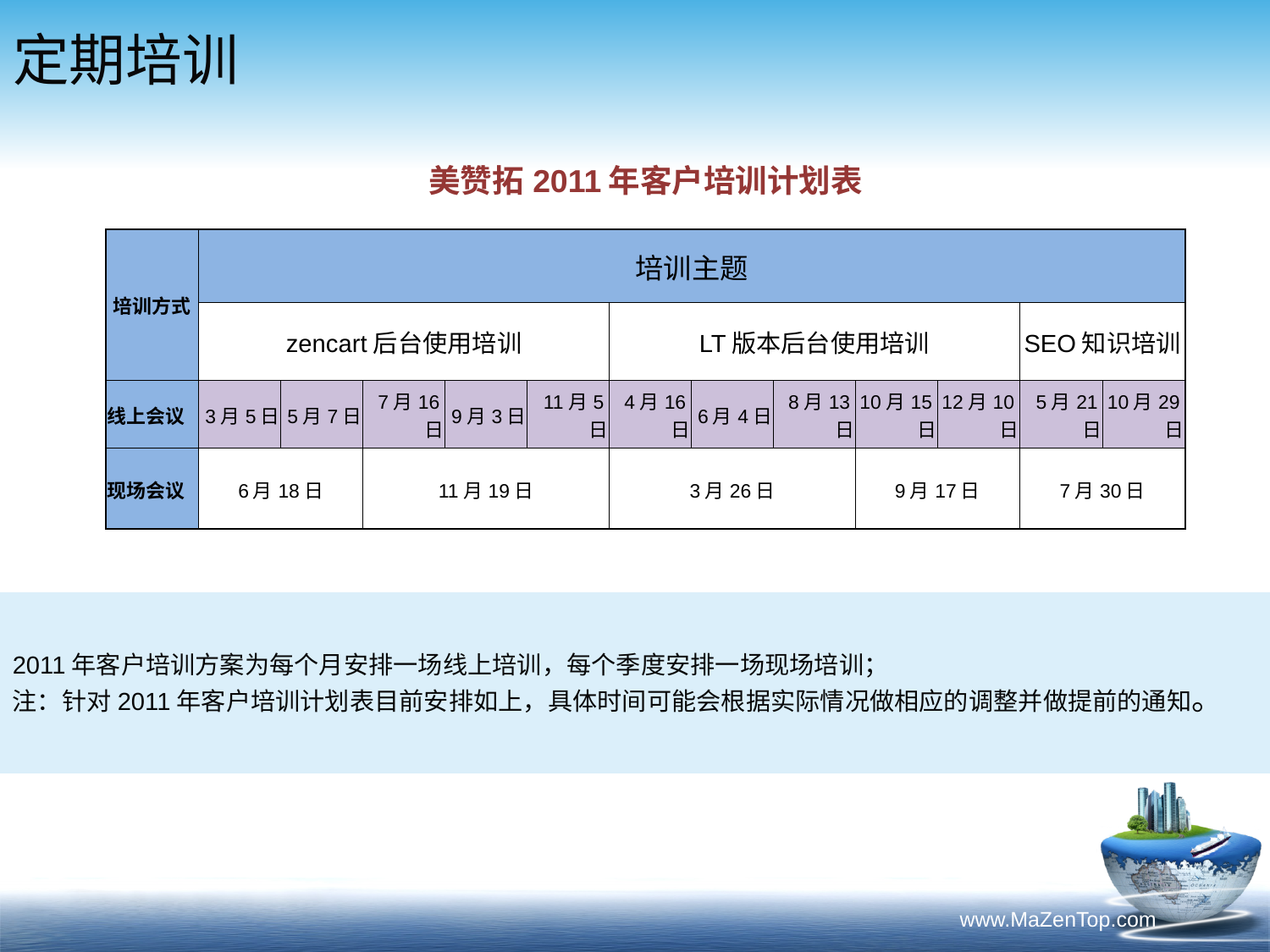

# 定期培训
| 美赞拓2011年客户培训计划表 |  |  |  |  |  |  |  |  |  |  |  |  |
| --- | --- | --- | --- | --- | --- | --- | --- | --- | --- | --- | --- | --- |
| 培训方式 | 培训主题 |  |  |  |  |  |  |  |  |  |  |  |
|  | zencart后台使用培训 |  |  |  |  | LT版本后台使用培训 |  |  |  |  | SEO知识培训 |  |
| 线上会议 | 3月5日 | 5月7日 | 7月16日 | 9月3日 | 11月5日 | 4月16日 | 6月4日 | 8月13日 | 10月15日 | 12月10日 | 5月21日 | 10月29日 |
| 现场会议 | 6月18日 |  | 11月19日 |  |  | 3月26日 |  |  | 9月17日 |  | 7月30日 |  |
2011年客户培训方案为每个月安排一场线上培训，每个季度安排一场现场培训；
注：针对2011年客户培训计划表目前安排如上，具体时间可能会根据实际情况做相应的调整并做提前的通知。